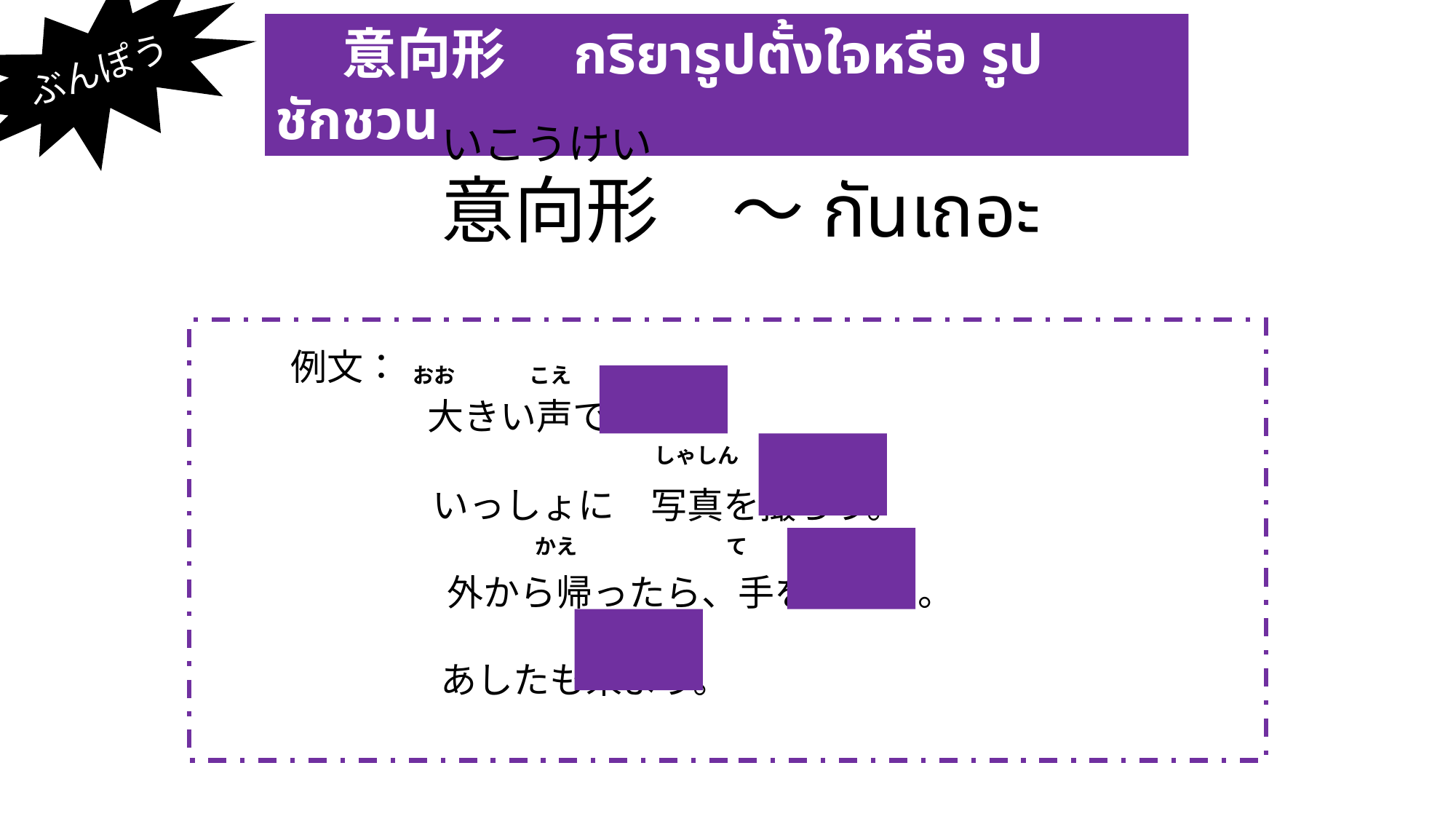

ぶんぽう
　 意向形　กริยารูปตั้งใจหรือ รูปชักชวน
いこうけい
意向形　～กันเถอะ

例文：
　　　 大きい声で読もう
　　　    いっしょに　写真を撮ろう。
                  外から帰ったら、手を洗おう。
　　　     あしたも来よう。

おお　　　  こえ　　よ

しゃしん　と
かえ　　　　　　　て　　あら

 こ